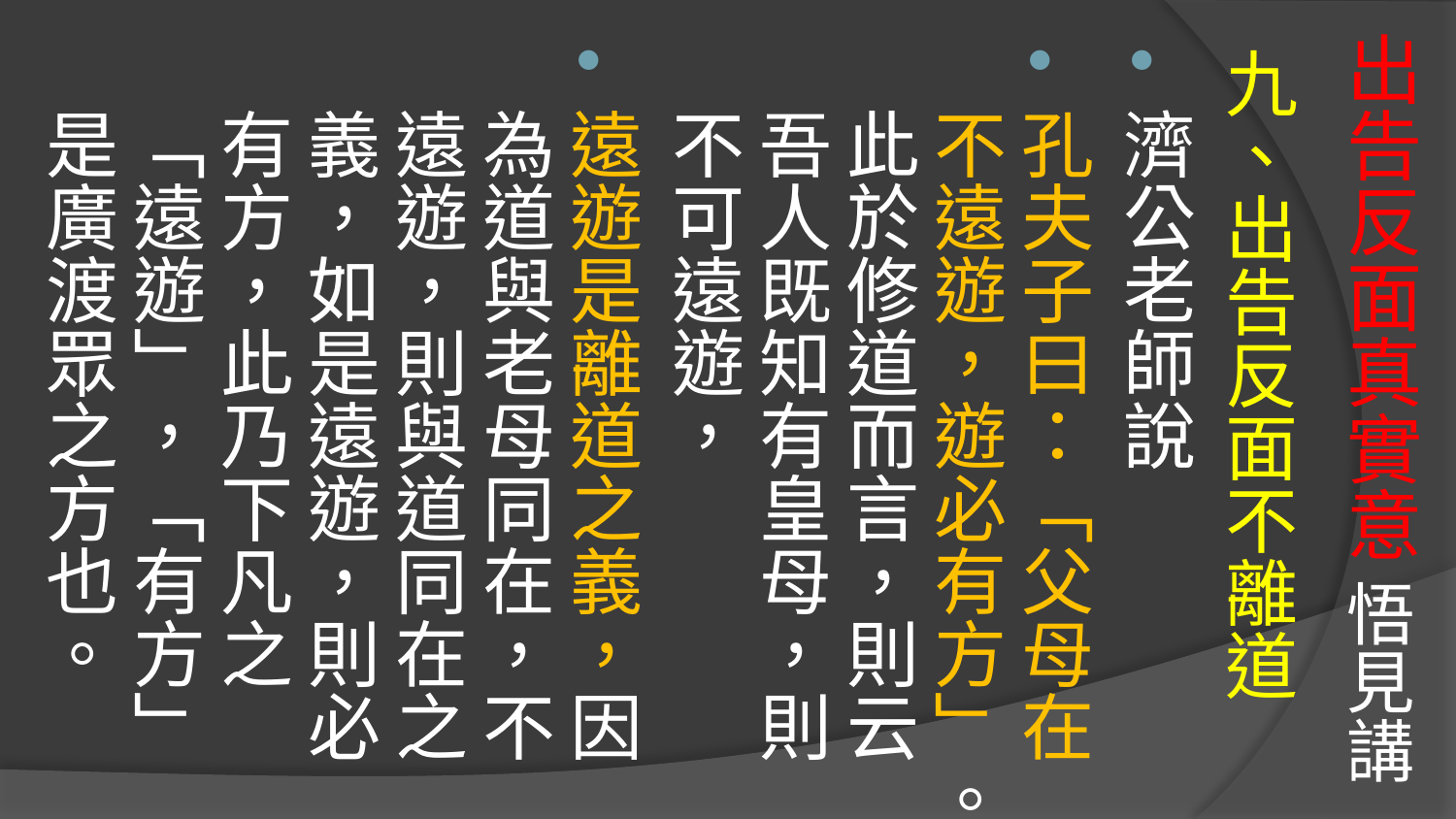

# 出告反面真實意 悟見講
九、出告反面不離道
濟公老師說
孔夫子曰：「父母在不遠遊，遊必有方」。此於修道而言，則云吾人既知有皇母，則不可遠遊，
遠遊是離道之義，因為道與老母同在，不遠遊，則與道同在之義，如是遠遊，則必有方，此乃下凡之「遠遊」，「有方」是廣渡眾之方也。